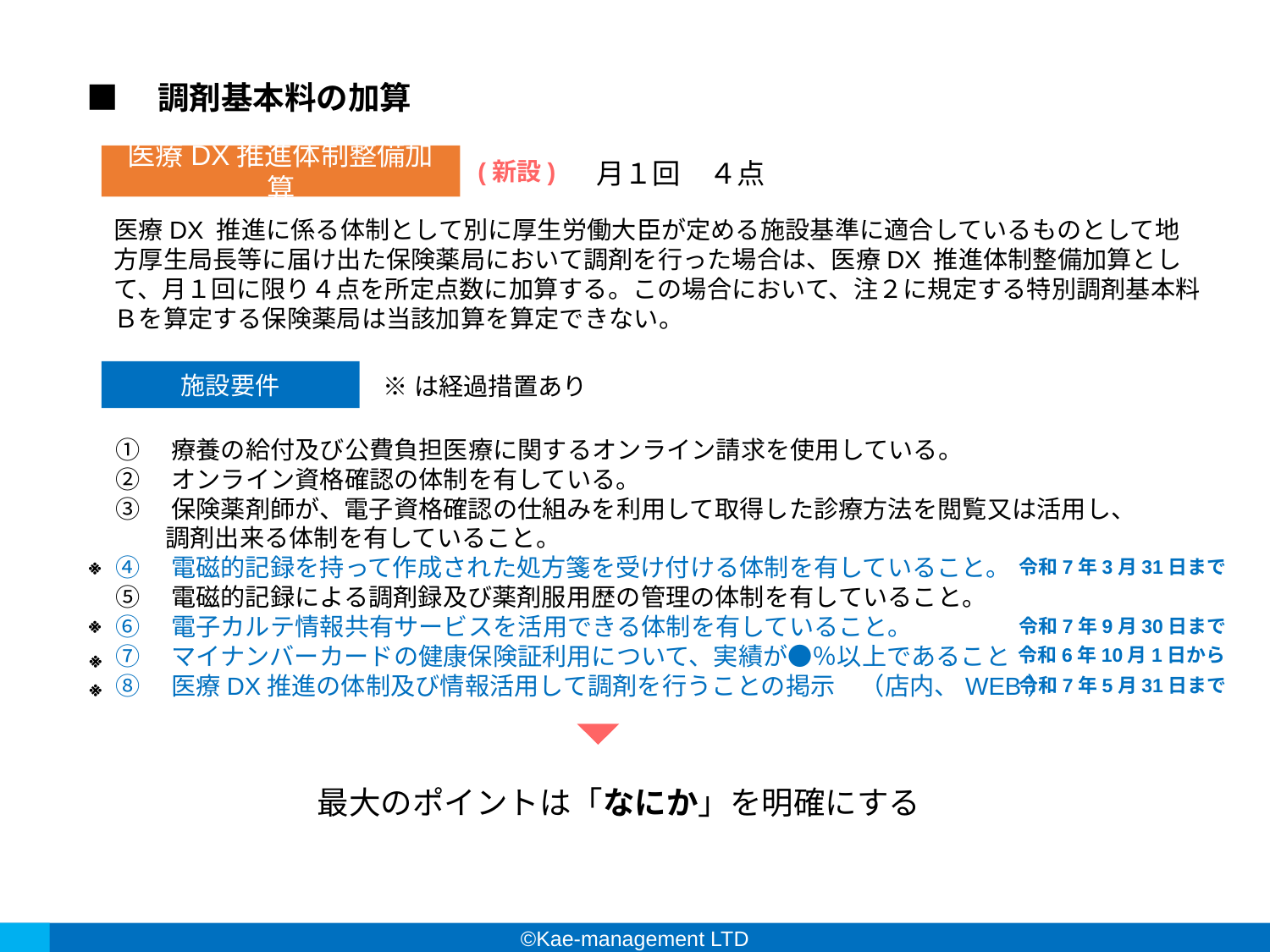

■　調剤基本料の加算
医療DX推進体制整備加算
(新設)
月１回　４点
医療DX 推進に係る体制として別に厚生労働大臣が定める施設基準に適合しているものとして地方厚生局長等に届け出た保険薬局において調剤を行った場合は、医療DX 推進体制整備加算として、月１回に限り４点を所定点数に加算する。この場合において、注２に規定する特別調剤基本料Ｂを算定する保険薬局は当該加算を算定できない。
施設要件
※は経過措置あり
①　療養の給付及び公費負担医療に関するオンライン請求を使用している。
②　オンライン資格確認の体制を有している。
③　保険薬剤師が、電子資格確認の仕組みを利用して取得した診療方法を閲覧又は活用し、
　　調剤出来る体制を有していること。
④　電磁的記録を持って作成された処方箋を受け付ける体制を有していること。
⑤　電磁的記録による調剤録及び薬剤服用歴の管理の体制を有していること。
⑥　電子カルテ情報共有サービスを活用できる体制を有していること。
⑦　マイナンバーカードの健康保険証利用について、実績が●％以上であること
⑧　医療DX推進の体制及び情報活用して調剤を行うことの掲示　（店内、WEB）
※
令和7年3月31日まで
※
令和7年9月30日まで
令和6年10月1日から
※
令和7年5月31日まで
※

最大のポイントは「なにか」を明確にする